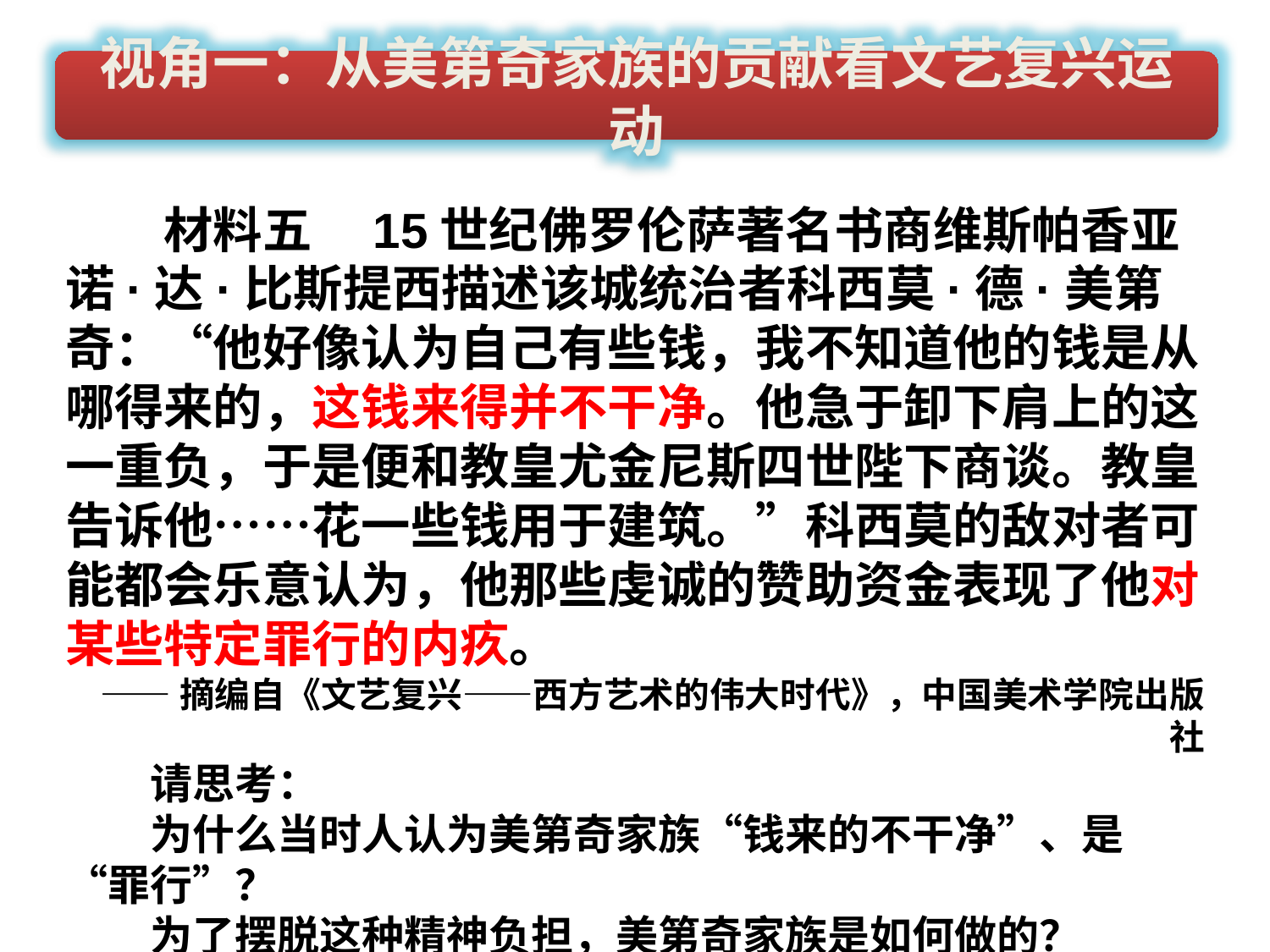

视角一：从美第奇家族的贡献看文艺复兴运动
　　材料五　15世纪佛罗伦萨著名书商维斯帕香亚诺·达·比斯提西描述该城统治者科西莫·德·美第奇：“他好像认为自己有些钱，我不知道他的钱是从哪得来的，这钱来得并不干净。他急于卸下肩上的这一重负，于是便和教皇尤金尼斯四世陛下商谈。教皇告诉他……花一些钱用于建筑。”科西莫的敌对者可能都会乐意认为，他那些虔诚的赞助资金表现了他对某些特定罪行的内疚。
——摘编自《文艺复兴——西方艺术的伟大时代》，中国美术学院出版社
　　请思考：
　　为什么当时人认为美第奇家族“钱来的不干净”、是“罪行”？
　　为了摆脱这种精神负担，美第奇家族是如何做的？